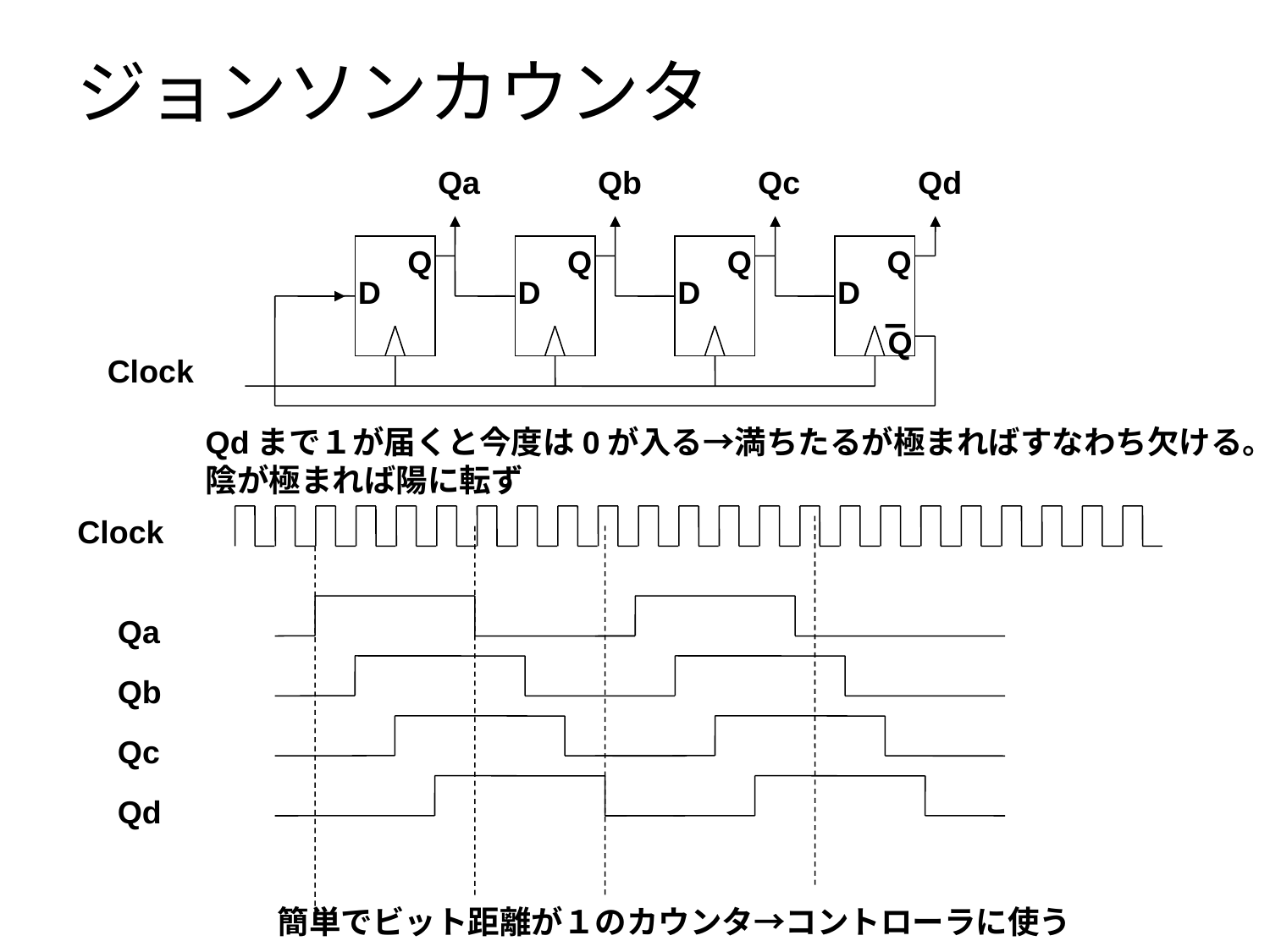

# ジョンソンカウンタ
Qa
Qb
Qc
Qd

Q

D

Q

D

Q

D

Q

D

Q

Clock

Qdまで１が届くと今度は0が入る→満ちたるが極まればすなわち欠ける。
陰が極まれば陽に転ず
Clock

Qa

Qb

Qc

Qd

簡単でビット距離が１のカウンタ→コントローラに使う